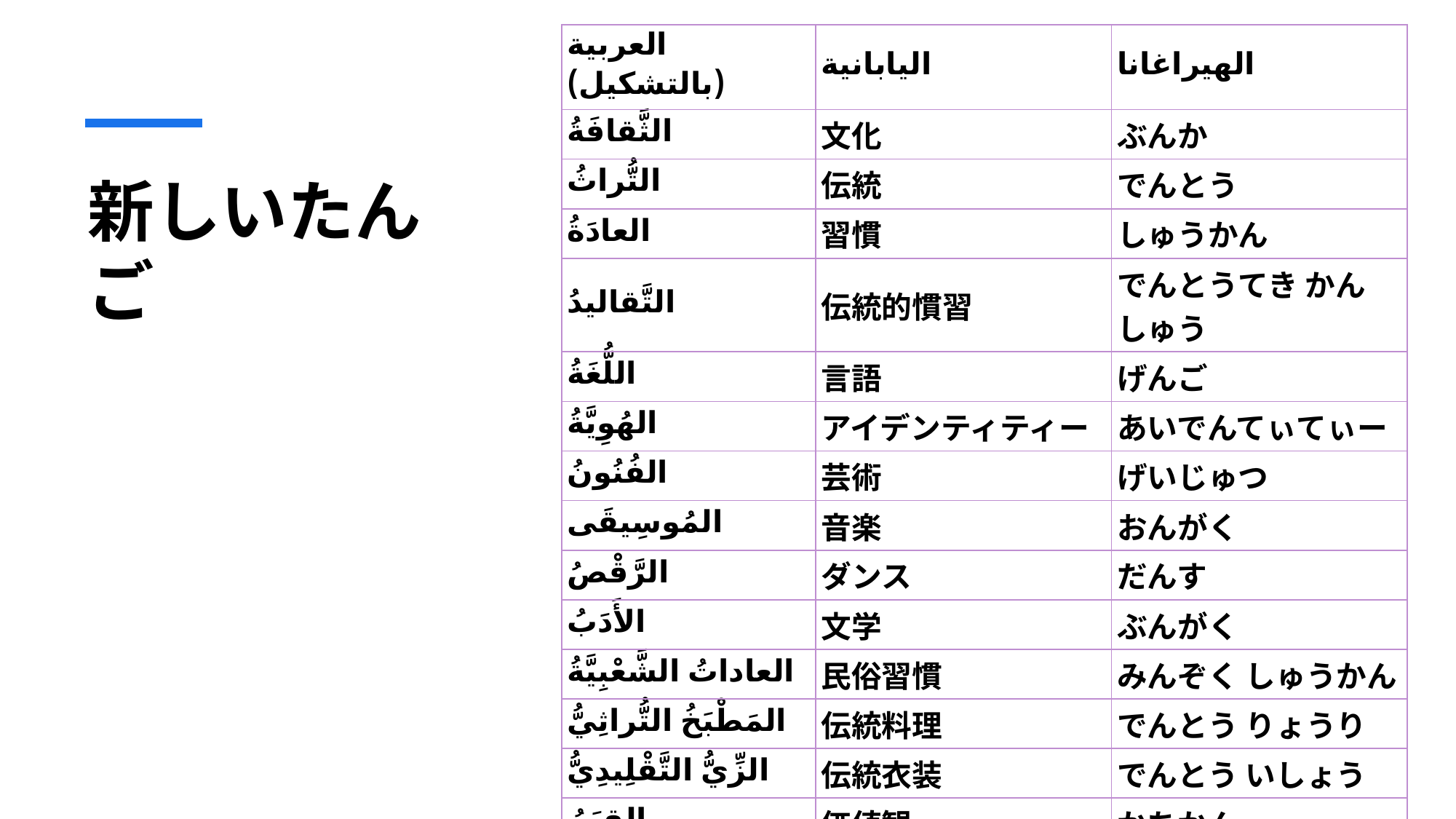

| العربية (بالتشكيل) | اليابانية | الهيراغانا |
| --- | --- | --- |
| الثَّقافَةُ | 文化 | ぶんか |
| التُّراثُ | 伝統 | でんとう |
| العادَةُ | 習慣 | しゅうかん |
| التَّقاليدُ | 伝統的慣習 | でんとうてき かんしゅう |
| اللُّغَةُ | 言語 | げんご |
| الهُوِيَّةُ | アイデンティティー | あいでんてぃてぃー |
| الفُنُونُ | 芸術 | げいじゅつ |
| المُوسِيقَى | 音楽 | おんがく |
| الرَّقْصُ | ダンス | だんす |
| الأَدَبُ | 文学 | ぶんがく |
| العاداتُ الشَّعْبِيَّةُ | 民俗習慣 | みんぞく しゅうかん |
| المَطْبَخُ التُّراثِيُّ | 伝統料理 | でんとう りょうり |
| الزِّيُّ التَّقْلِيدِيُّ | 伝統衣装 | でんとう いしょう |
| القِيَمُ | 価値観 | かちかん |
# 新しいたんご